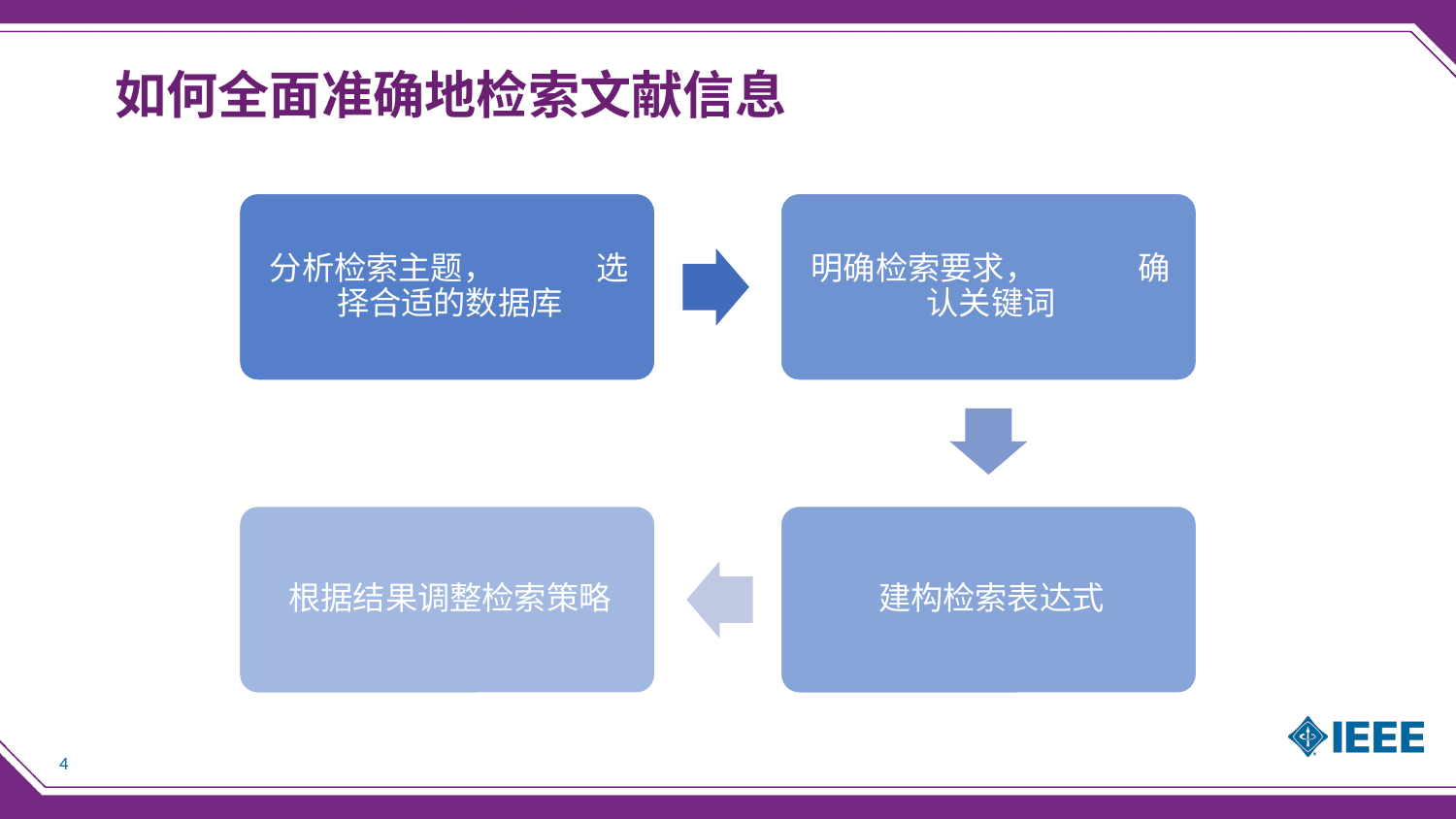

# 如何全面准确地检索文献信息
分析检索主题，              选择合适的数据库

明确检索要求，              确认关键词

建构检索表达式

根据结果调整检索策略
4